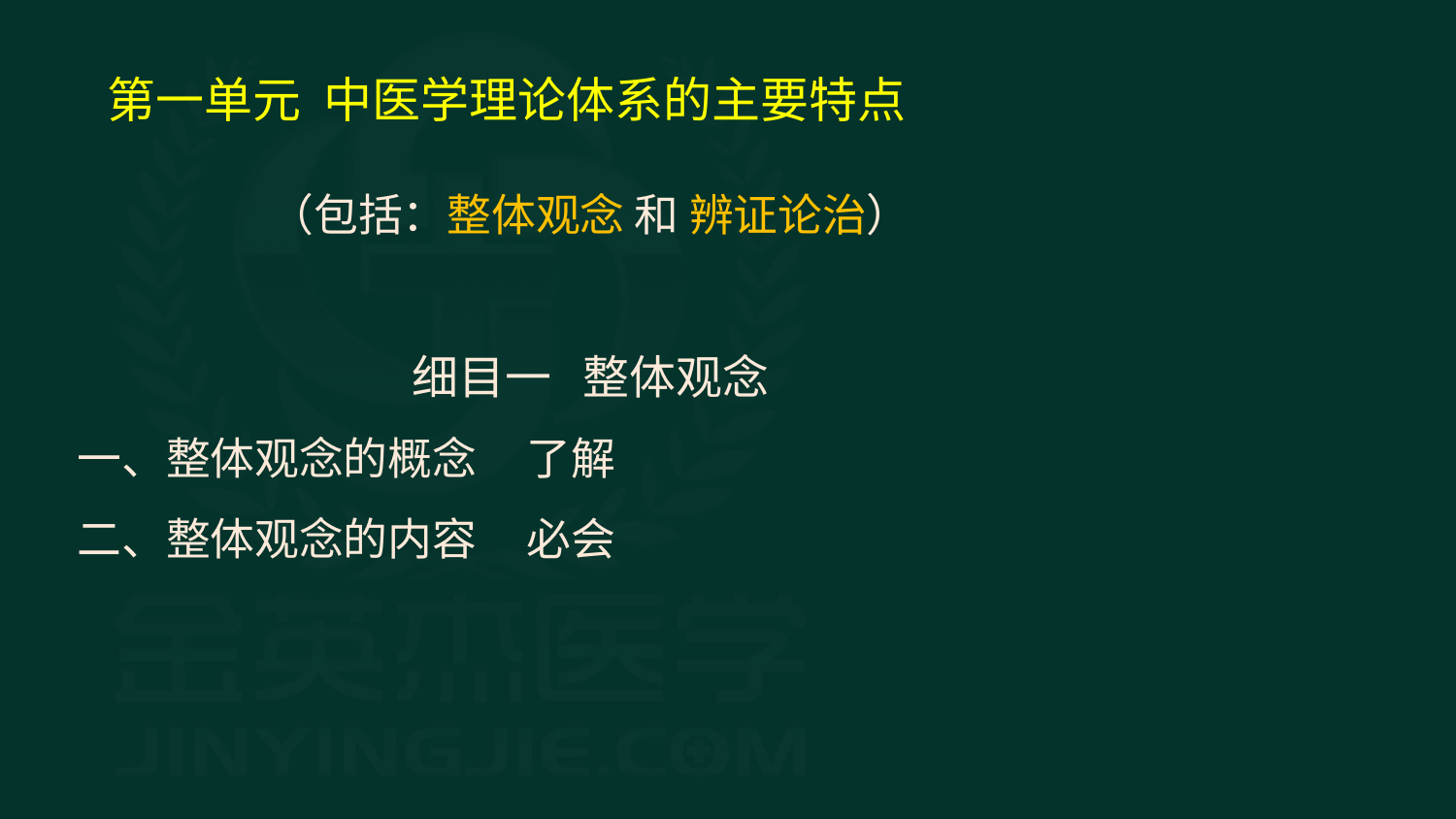

第一单元  中医学理论体系的主要特点

（包括：整体观念 和 辨证论治）

细目一   整体观念
一、整体观念的概念     了解
二、整体观念的内容     必会